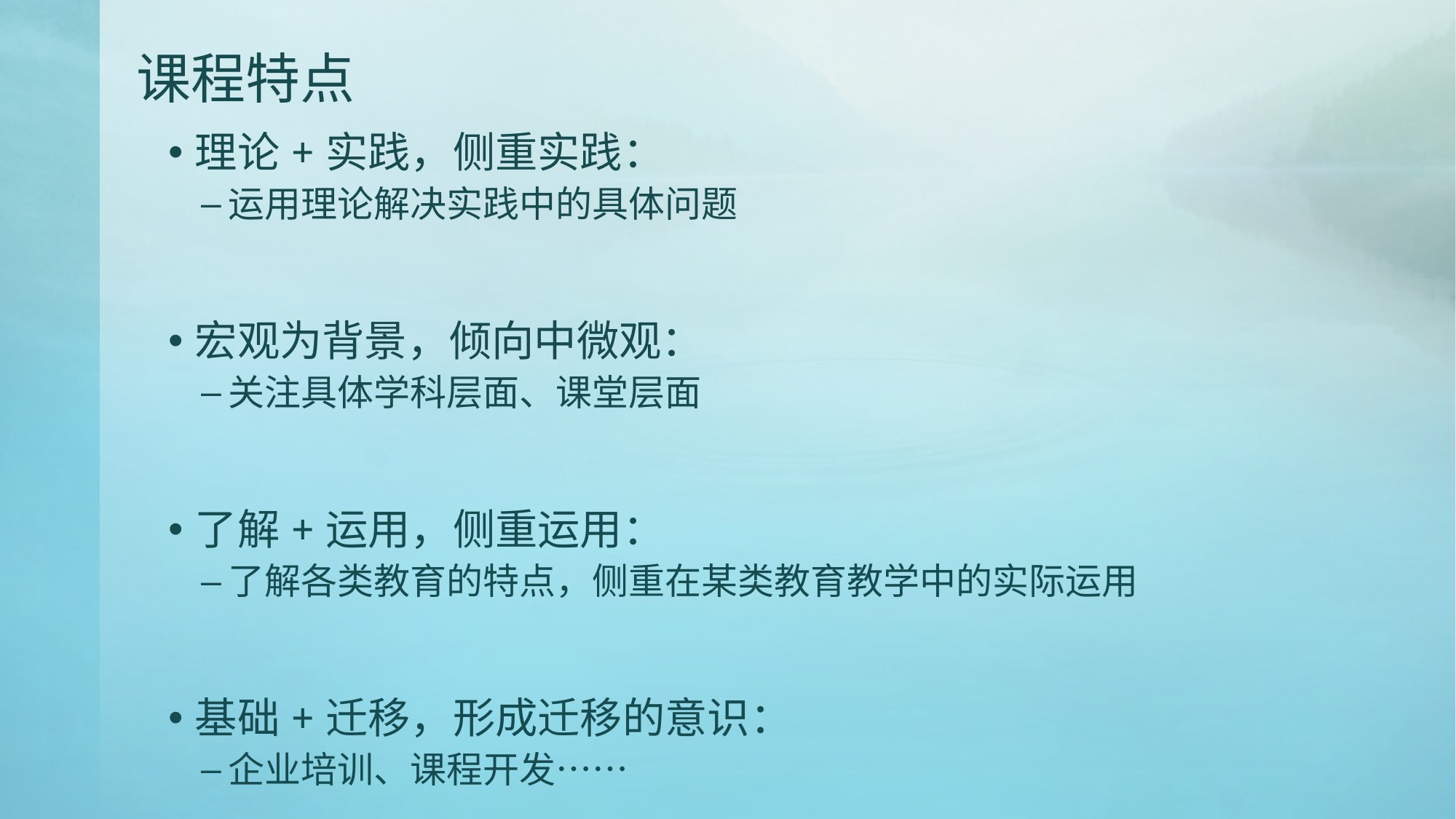

# 课程特点
理论+实践，侧重实践：
运用理论解决实践中的具体问题

宏观为背景，倾向中微观：
关注具体学科层面、课堂层面

了解+运用，侧重运用：
了解各类教育的特点，侧重在某类教育教学中的实际运用

基础+迁移，形成迁移的意识：
企业培训、课程开发……